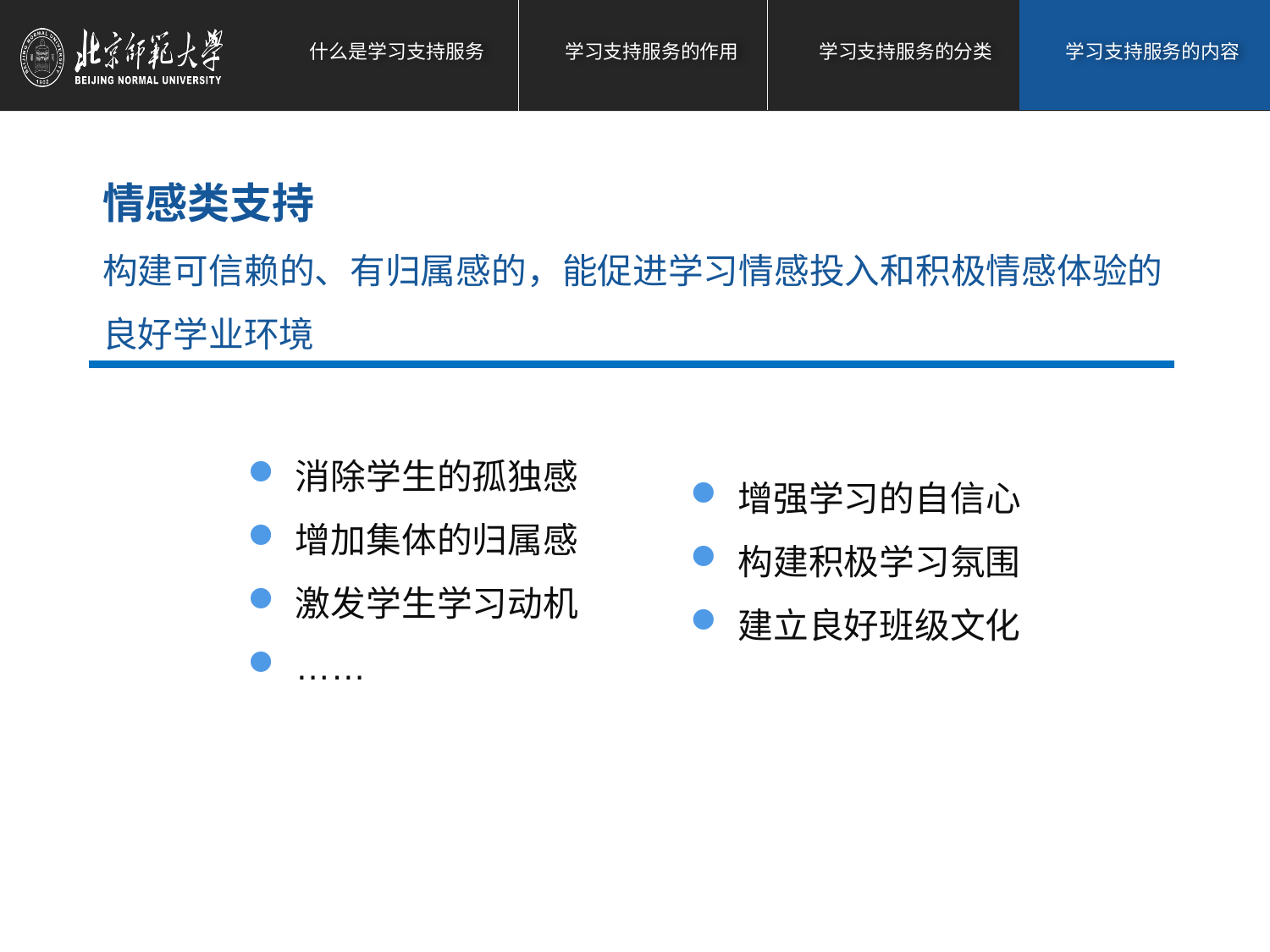

情感类支持
构建可信赖的、有归属感的，能促进学习情感投入和积极情感体验的良好学业环境

消除学生的孤独感
增加集体的归属感
激发学生学习动机
……

增强学习的自信心
构建积极学习氛围
建立良好班级文化